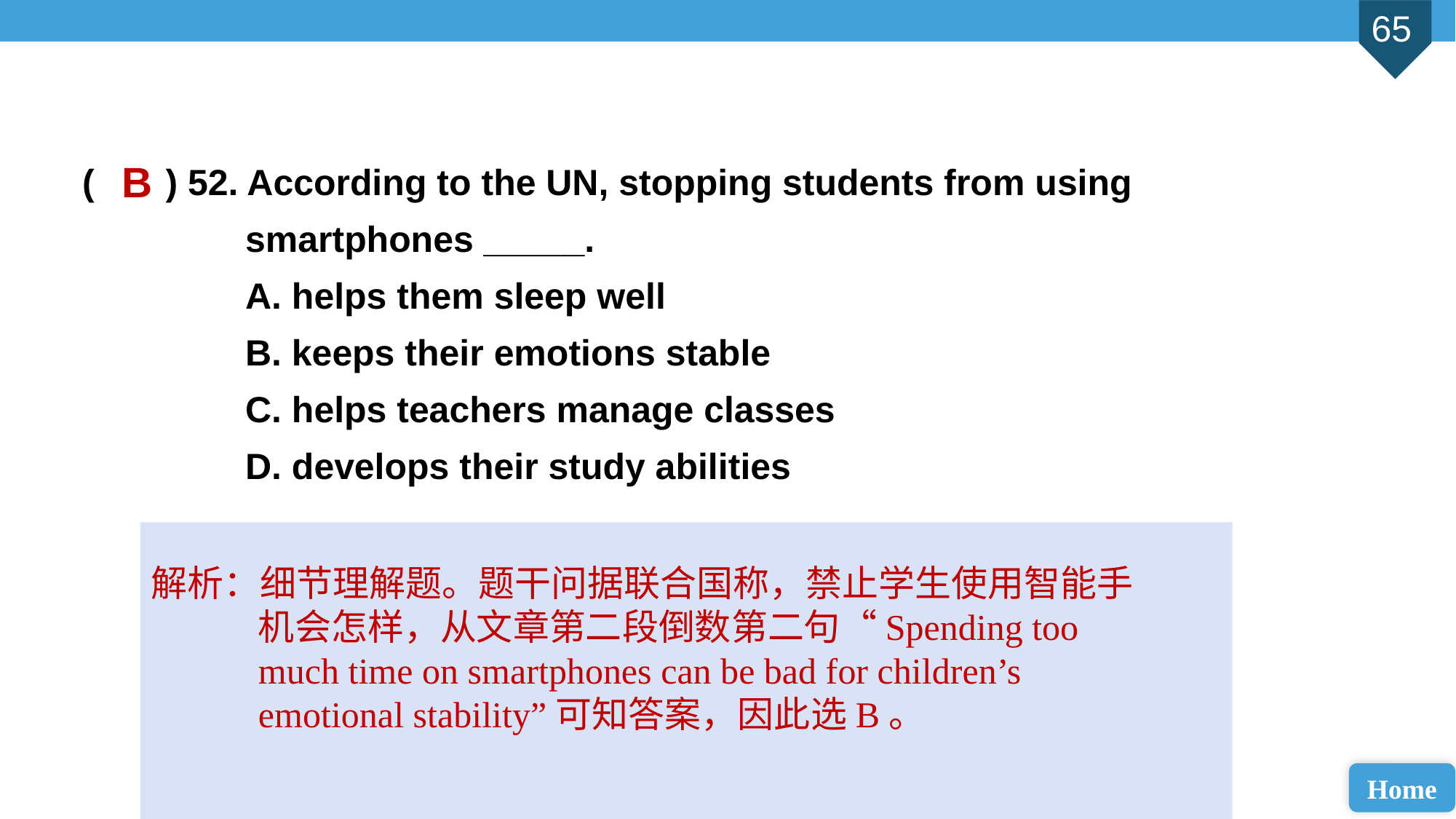

(       ) 52. According to the UN, stopping students from using
                smartphones _____.
                A. helps them sleep well
                B. keeps their emotions stable
                C. helps teachers manage classes
                D. develops their study abilities
B

解析：细节理解题。题干问据联合国称，禁止学生使用智能手机会怎样，从文章第二段倒数第二句“Spending too much time on smartphones can be bad for children’s emotional stability”可知答案，因此选B。